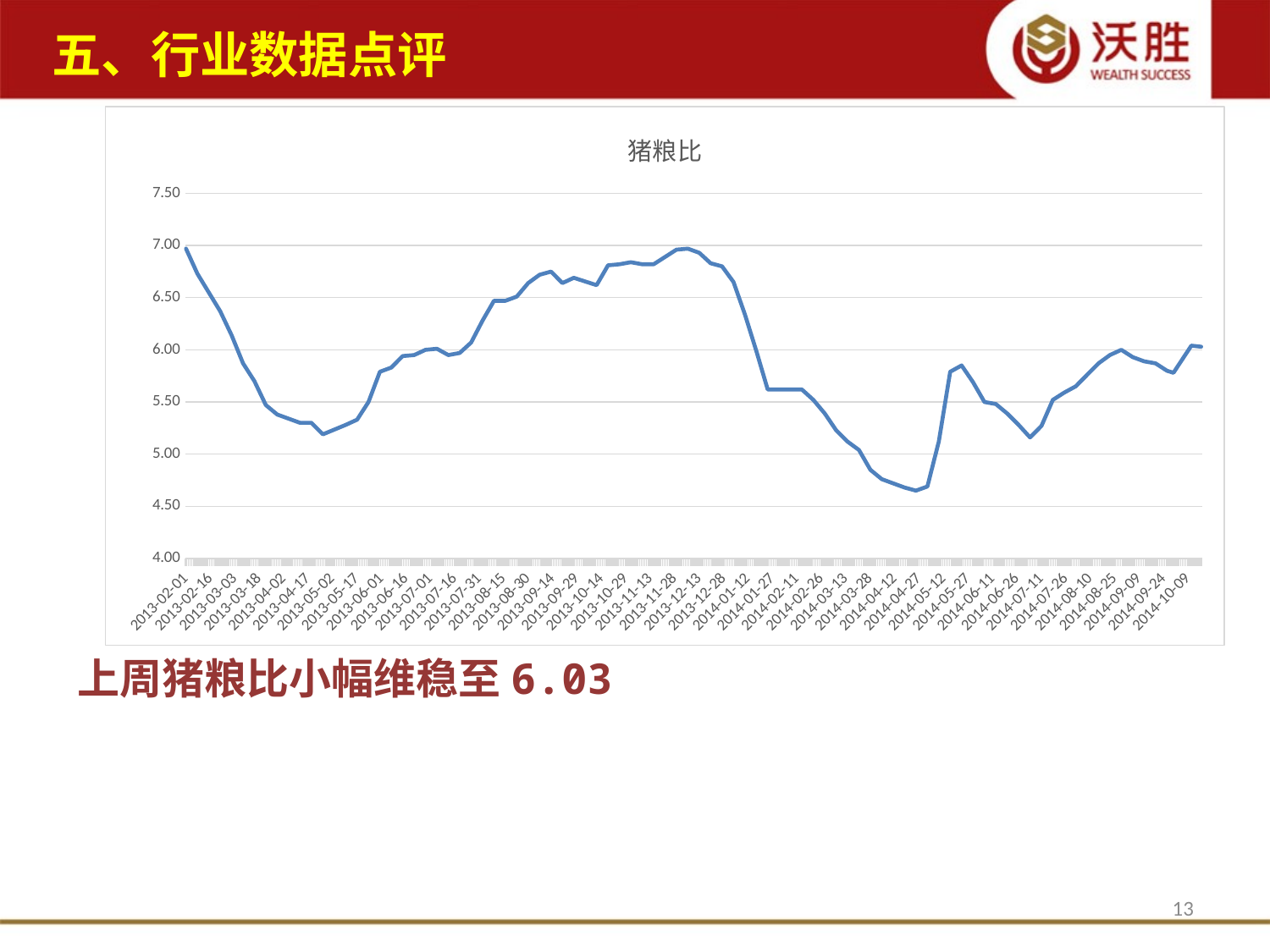

五、行业数据点评

### Chart: 猪粮比

| Category |  |
|---|---|
| 41306 | 6.97 |
| 41313 | 6.73 |
| 41327 | 6.37 |
| 41334 | 6.14 |
| 41341 | 5.87 |
| 41348 | 5.7 |
| 41355 | 5.47 |
| 41362 | 5.38 |
| 41376 | 5.3 |
| 41383 | 5.3 |
| 41390 | 5.19 |
| 41404 | 5.28 |
| 41411 | 5.33 |
| 41418 | 5.5 |
| 41425 | 5.79 |
| 41432 | 5.83 |
| 41439 | 5.94 |
| 41446 | 5.95 |
| 41453 | 6.0 |
| 41460 | 6.01 |
| 41467 | 5.95 |
| 41474 | 5.97 |
| 41481 | 6.07 |
| 41488 | 6.28 |
| 41495 | 6.47 |
| 41502 | 6.47 |
| 41509 | 6.51 |
| 41516 | 6.64 |
| 41523 | 6.72 |
| 41530 | 6.75 |
| 41537 | 6.64 |
| 41544 | 6.69 |
| 41558 | 6.62 |
| 41565 | 6.81 |
| 41572 | 6.82 |
| 41579 | 6.84 |
| 41586 | 6.82 |
| 41593 | 6.82 |
| 41600 | 6.89 |
| 41607 | 6.96 |
| 41614 | 6.97 |
| 41621 | 6.93 |
| 41628 | 6.83 |
| 41635 | 6.8 |
| 41642 | 6.65 |
| 41649 | 6.34 |
| 41656 | 5.99 |
| 41663 | 5.62 |
| 41684 | 5.62 |
| 41691 | 5.52 |
| 41698 | 5.39 |
| 41705 | 5.23 |
| 41712 | 5.12 |
| 41719 | 5.04 |
| 41726 | 4.85 |
| 41733 | 4.76 |
| 41740 | 4.72 |
| 41747 | 4.68 |
| 41754 | 4.65 |
| 41761 | 4.69 |
| 41768 | 5.12 |
| 41775 | 5.79 |
| 41782 | 5.85 |
| 41789 | 5.69 |
| 41796 | 5.5 |
| 41803 | 5.48 |
| 41810 | 5.39 |
| 41817 | 5.28 |
| 41824 | 5.16 |
| 41831 | 5.27 |
| 41838 | 5.52 |
| 41845 | 5.59 |
| 41852 | 5.65 |
| 41859 | 5.76 |
| 41866 | 5.87 |
| 41873 | 5.95 |
| 41880 | 6.0 |
| 41887 | 5.93 |
| 41894 | 5.89 |
| 41901 | 5.87 |
| 41908 | 5.8 |
| 41912 | 5.78 |
| 41923 | 6.04 |
| 41929 | 6.03 |
上周猪粮比小幅维稳至6.03
13